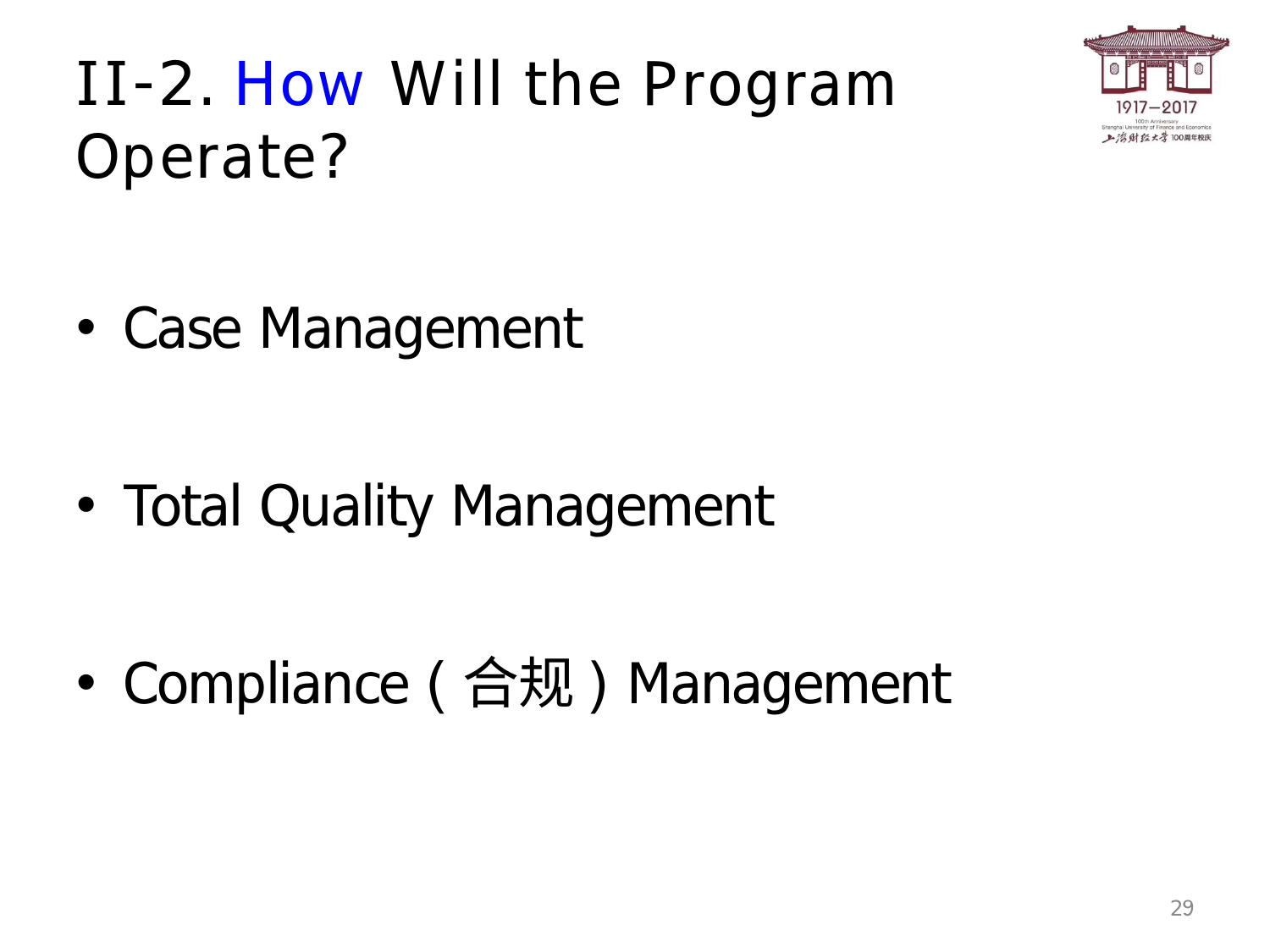

# II-2. How Will the Program Operate?
Case Management

Total Quality Management

Compliance (合规) Management

29